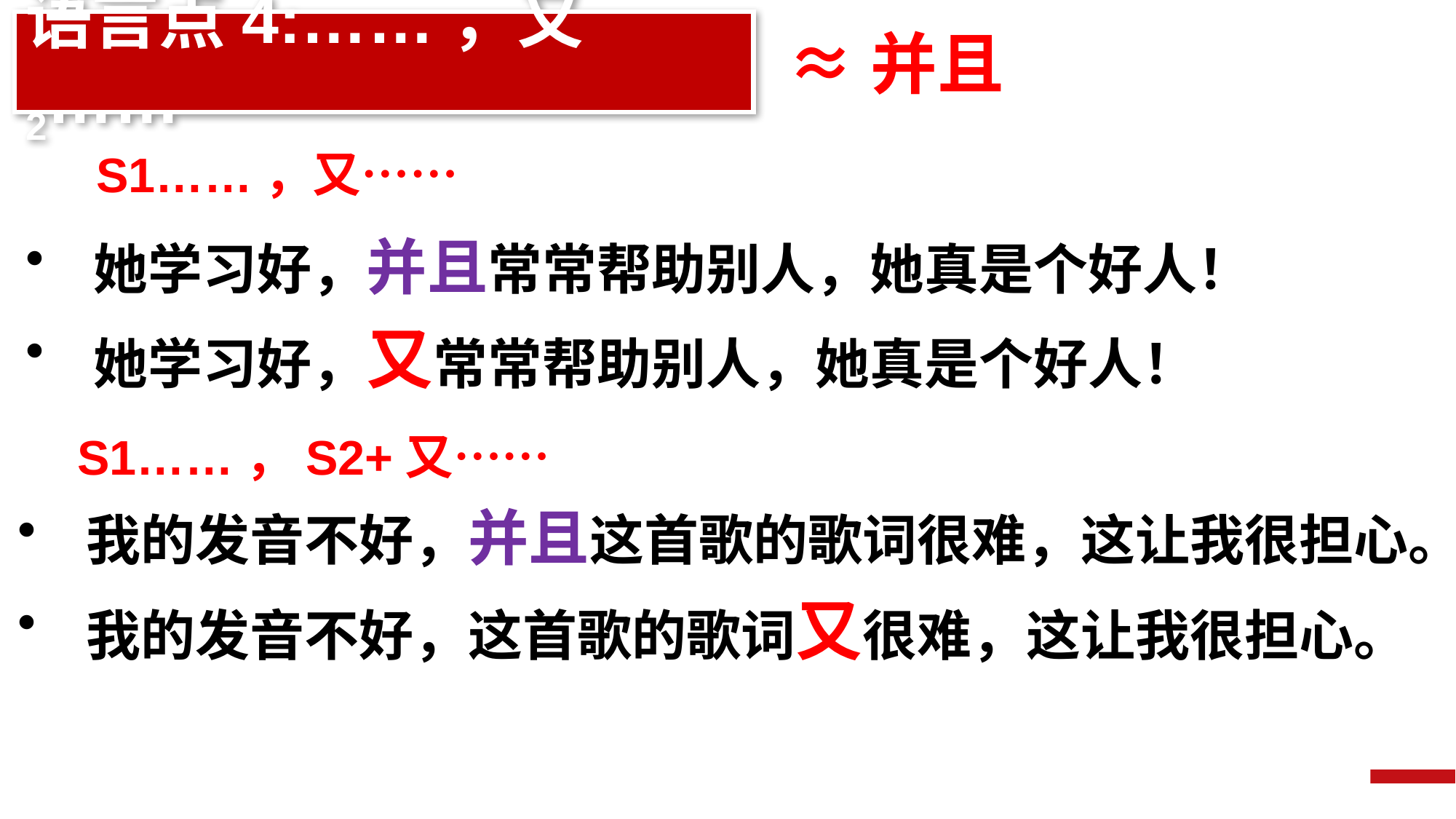

语言点4:……，又2……
≈并且
S1……，又……
她学习好，并且常常帮助别人，她真是个好人！
她学习好，又常常帮助别人，她真是个好人！
S1……，S2+又……
我的发音不好，并且这首歌的歌词很难，这让我很担心。
我的发音不好，这首歌的歌词又很难，这让我很担心。